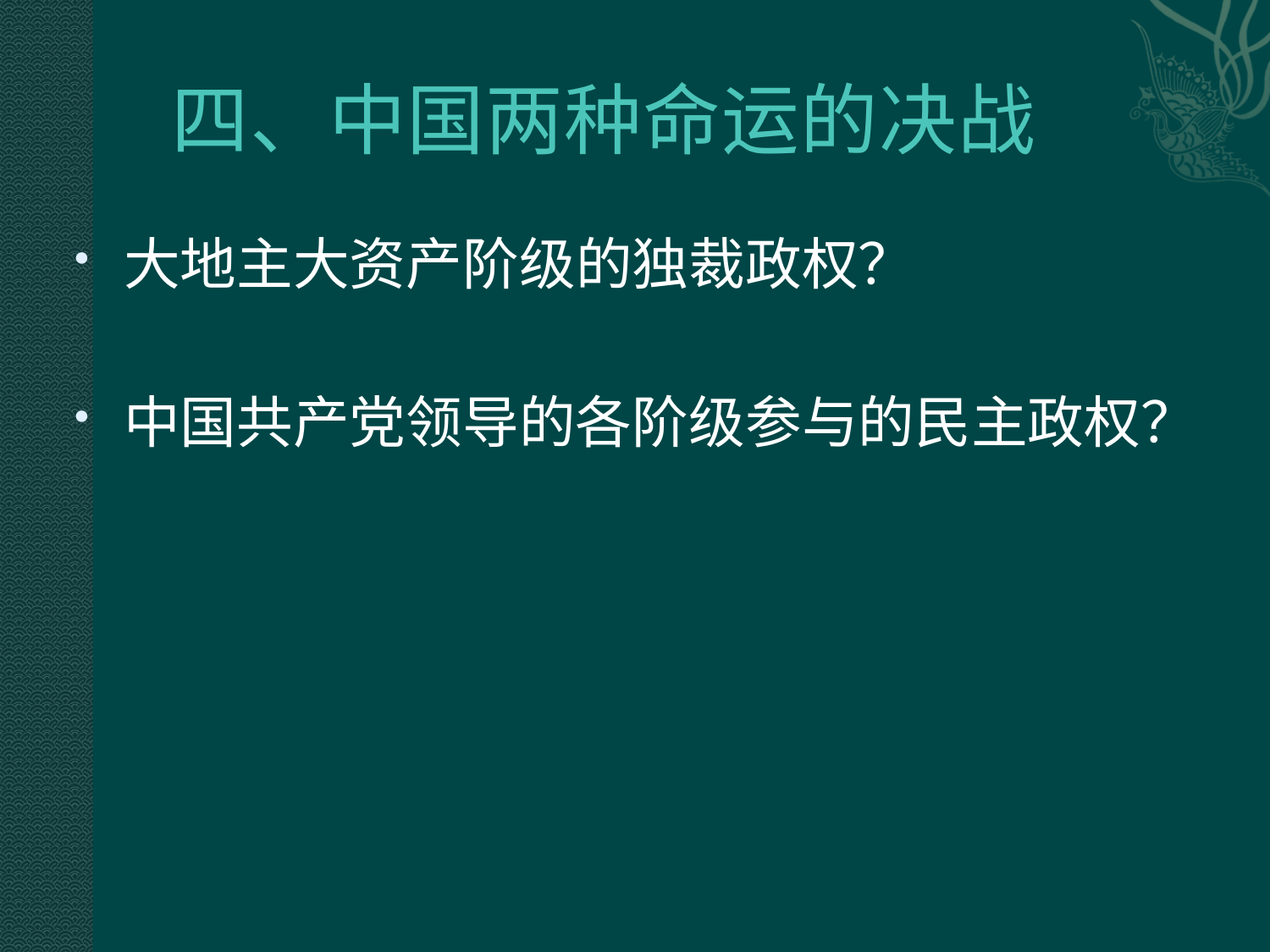

# 四、中国两种命运的决战
大地主大资产阶级的独裁政权？

中国共产党领导的各阶级参与的民主政权？